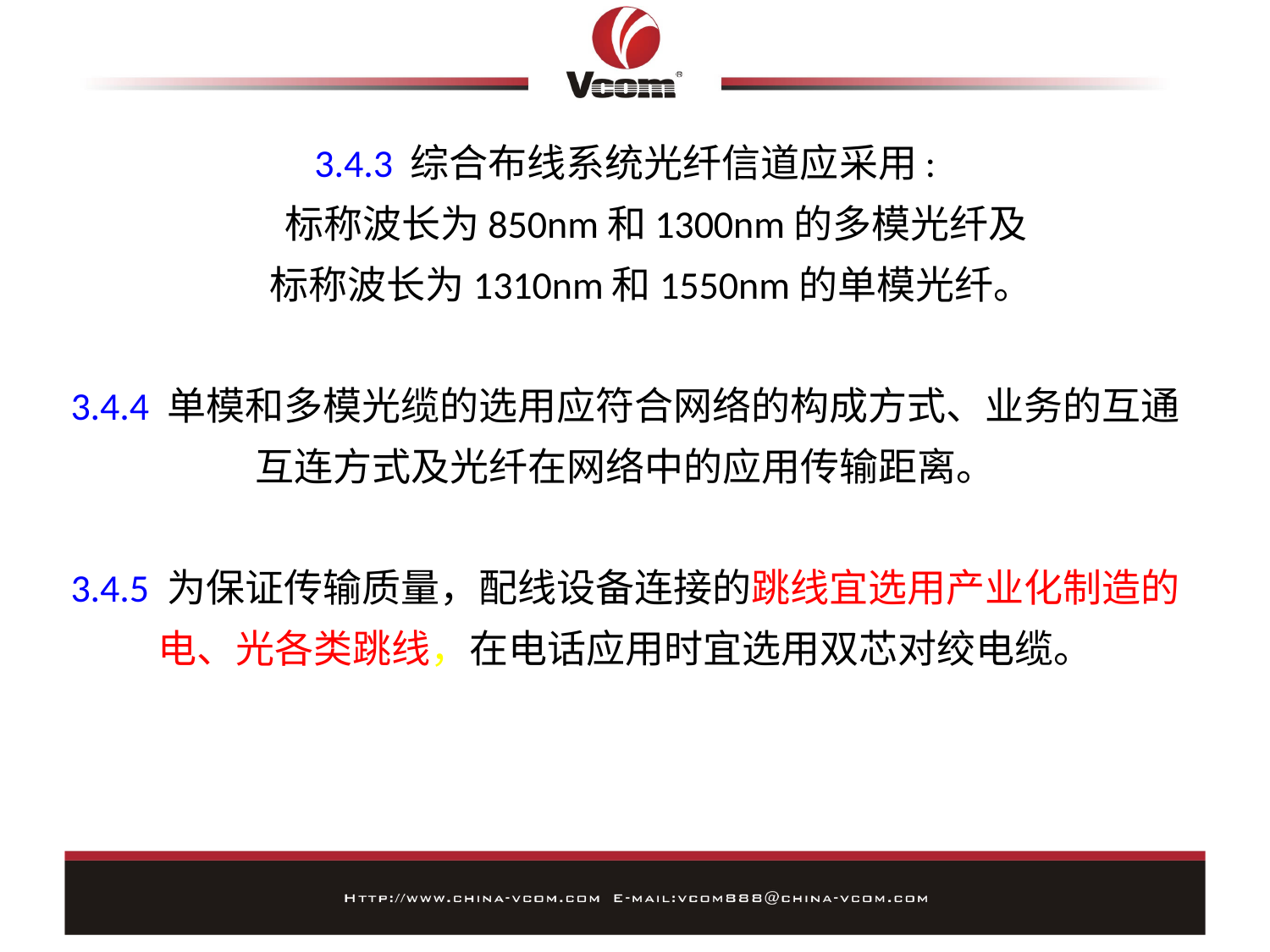

# 3.4.3 综合布线系统光纤信道应采用: 标称波长为850nm和1300nm的多模光纤及 标称波长为1310nm和1550nm的单模光纤。 3.4.4 单模和多模光缆的选用应符合网络的构成方式、业务的互通互连方式及光纤在网络中的应用传输距离。 3.4.5 为保证传输质量，配线设备连接的跳线宜选用产业化制造的电、光各类跳线，在电话应用时宜选用双芯对绞电缆。